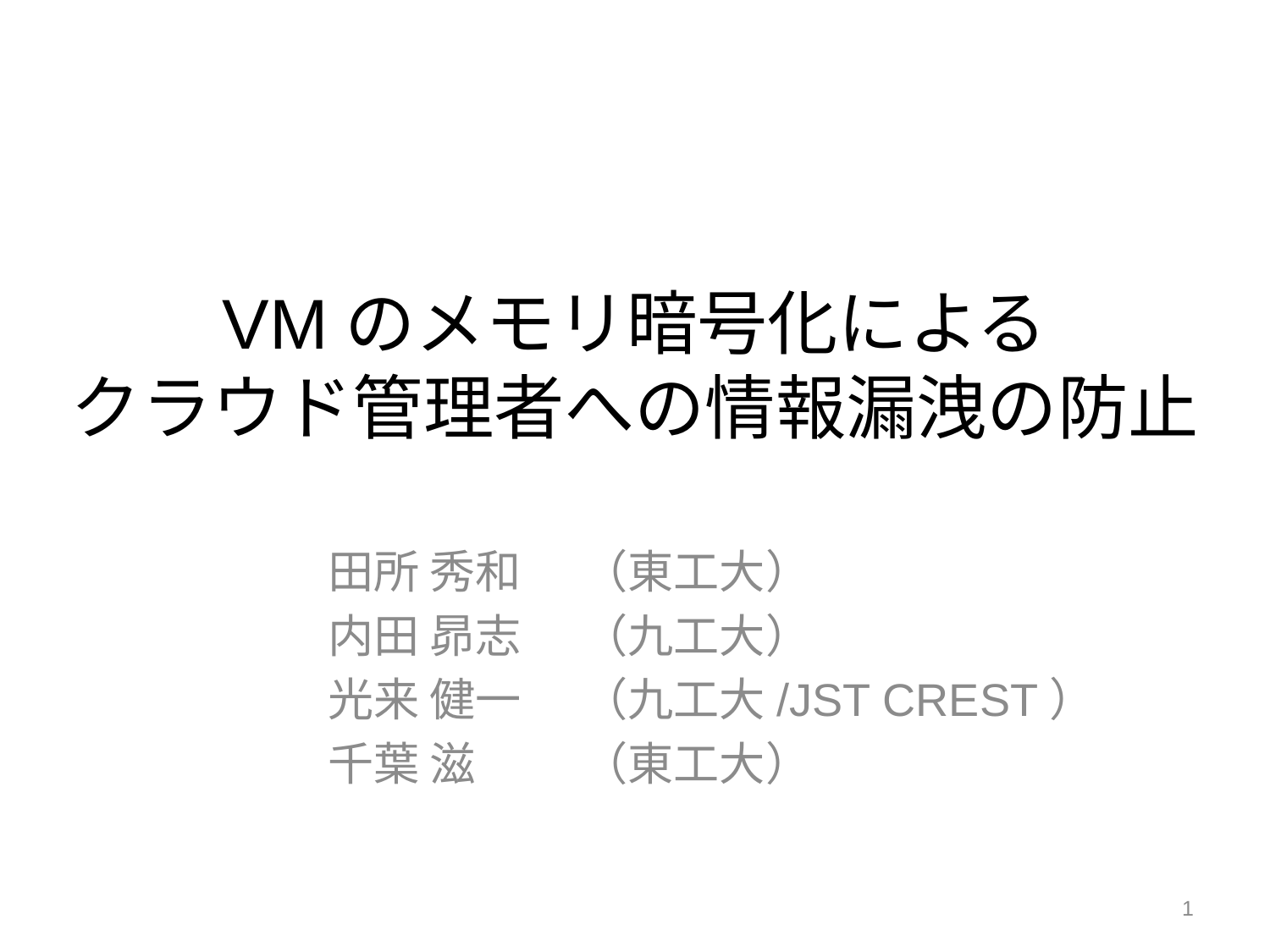

# VMのメモリ暗号化による クラウド管理者への情報漏洩の防止
田所 秀和	（東工大）
内田 昴志	（九工大）
光来 健一	（九工大/JST CREST）
千葉 滋	（東工大）
1